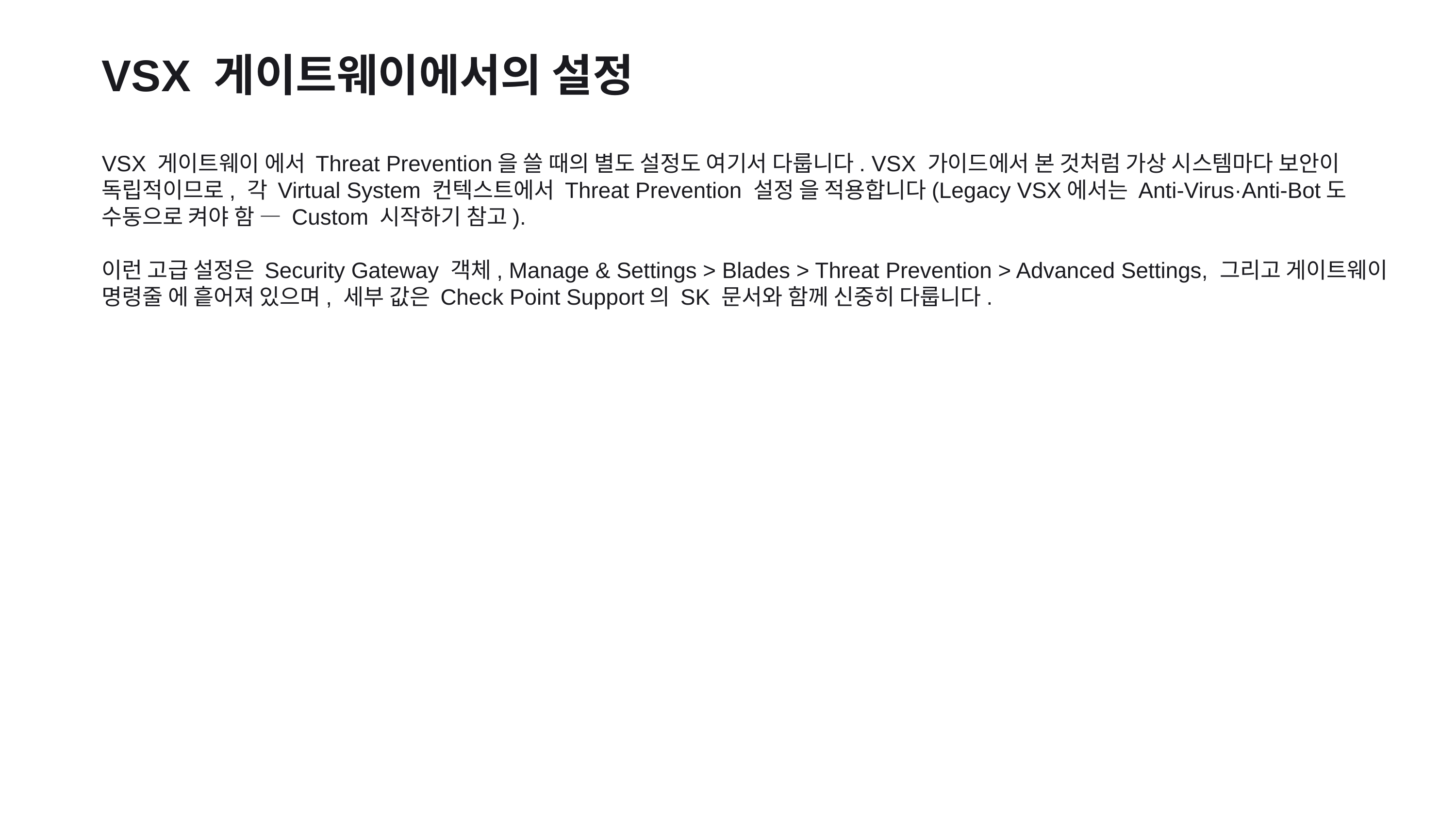

VSX 게이트웨이에서의 설정
VSX 게이트웨이 에서 Threat Prevention을 쓸 때의 별도 설정도 여기서 다룹니다. VSX 가이드에서 본 것처럼 가상 시스템마다 보안이 독립적이므로, 각 Virtual System 컨텍스트에서 Threat Prevention 설정 을 적용합니다(Legacy VSX에서는 Anti-Virus·Anti-Bot도 수동으로 켜야 함 — Custom 시작하기 참고).

이런 고급 설정은 Security Gateway 객체, Manage & Settings > Blades > Threat Prevention > Advanced Settings, 그리고 게이트웨이 명령줄 에 흩어져 있으며, 세부 값은 Check Point Support의 SK 문서와 함께 신중히 다룹니다.